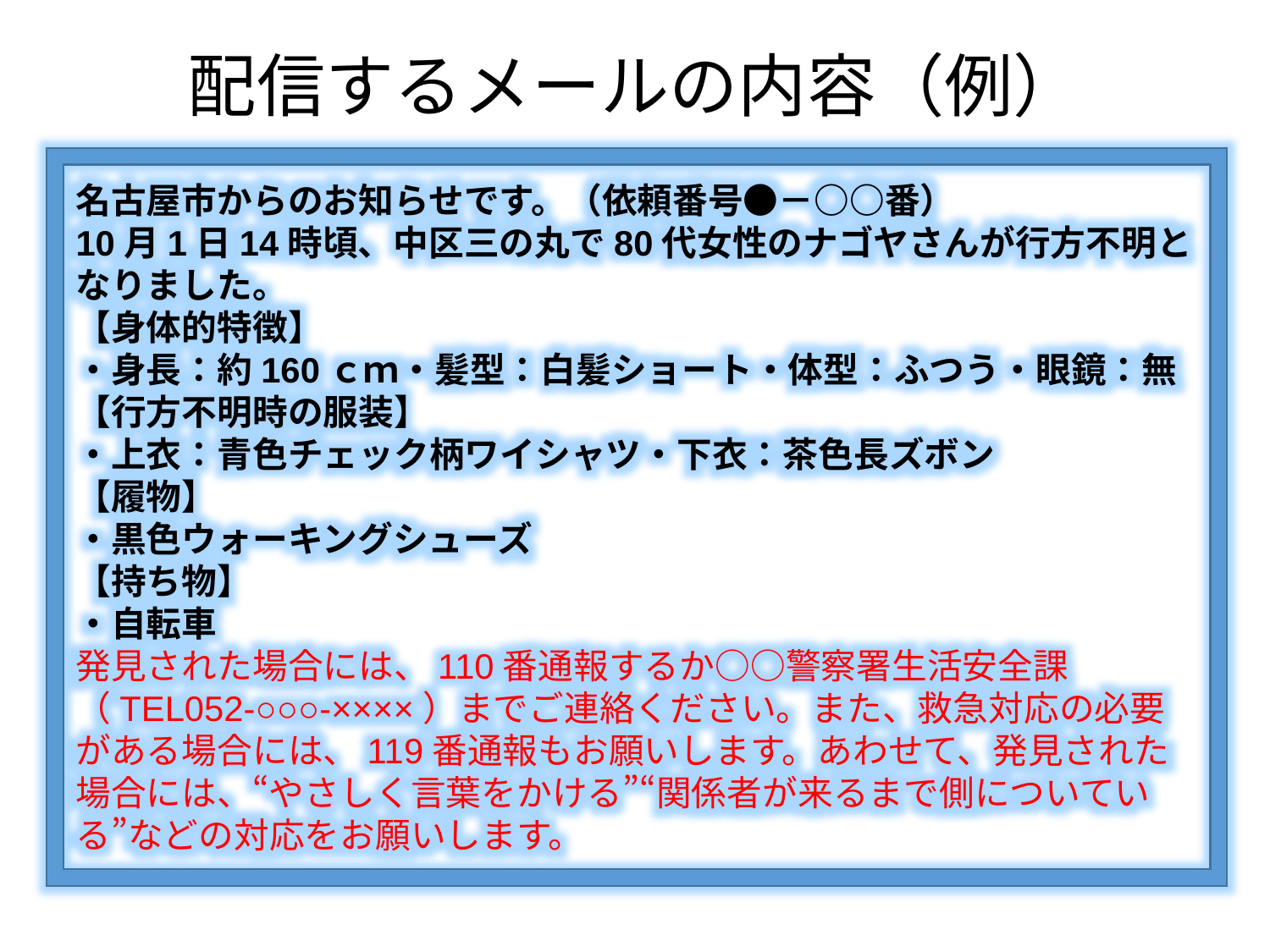

配信するメールの内容（例）
名古屋市からのお知らせです。（依頼番号●－○○番）
10月1日14時頃、中区三の丸で80代女性のナゴヤさんが行方不明となりました。
【身体的特徴】
・身長：約160ｃｍ・髪型：白髪ショート・体型：ふつう・眼鏡：無
【行方不明時の服装】
・上衣：青色チェック柄ワイシャツ・下衣：茶色長ズボン
【履物】
・黒色ウォーキングシューズ
【持ち物】
・自転車
発見された場合には、110番通報するか○○警察署生活安全課（TEL052-○○○-××××）までご連絡ください。また、救急対応の必要がある場合には、119番通報もお願いします。あわせて、発見された場合には、“やさしく言葉をかける”“関係者が来るまで側についている”などの対応をお願いします。